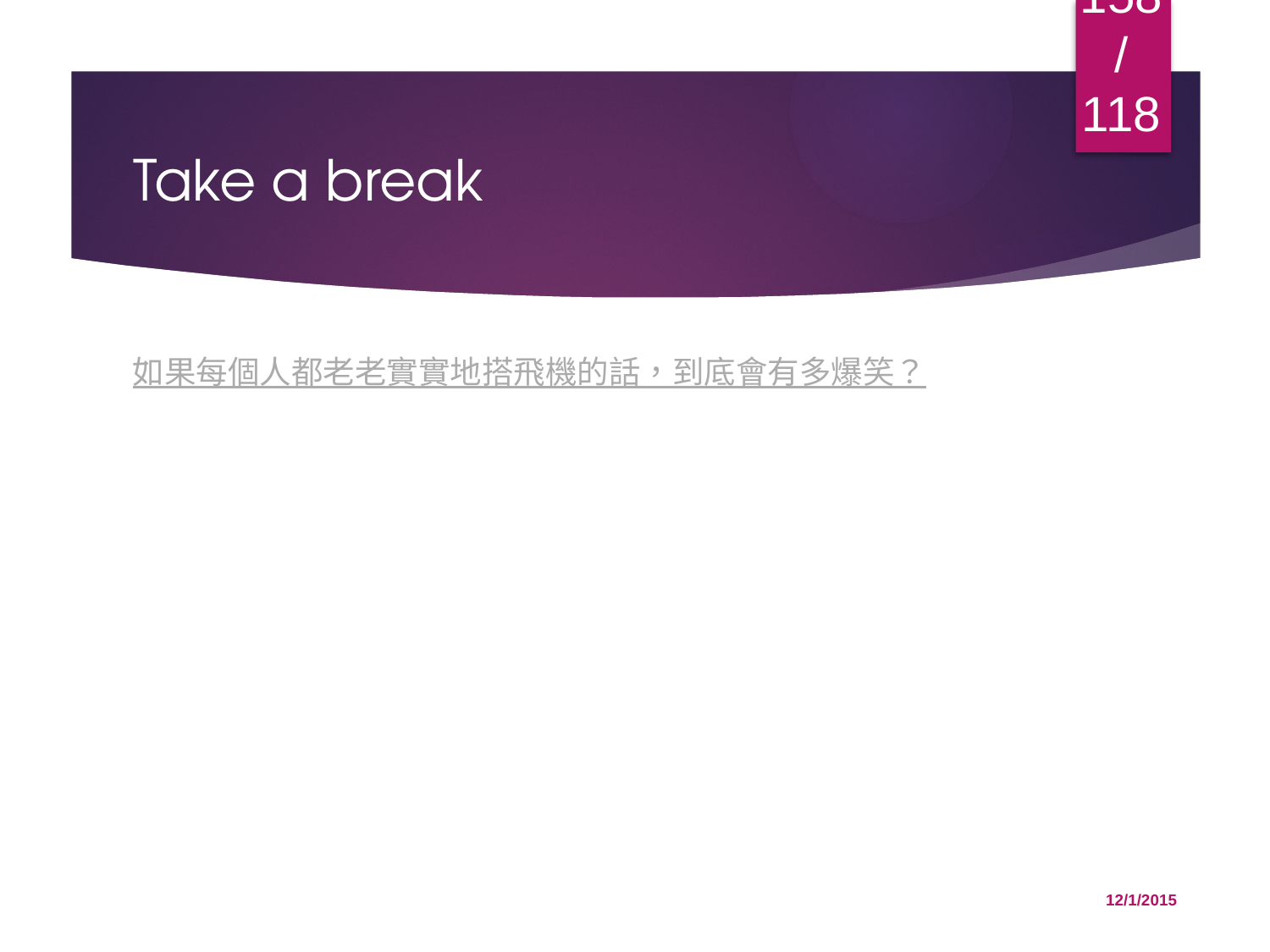

158/118
# Take a break
如果每個人都老老實實地搭飛機的話，到底會有多爆笑？
12/1/2015